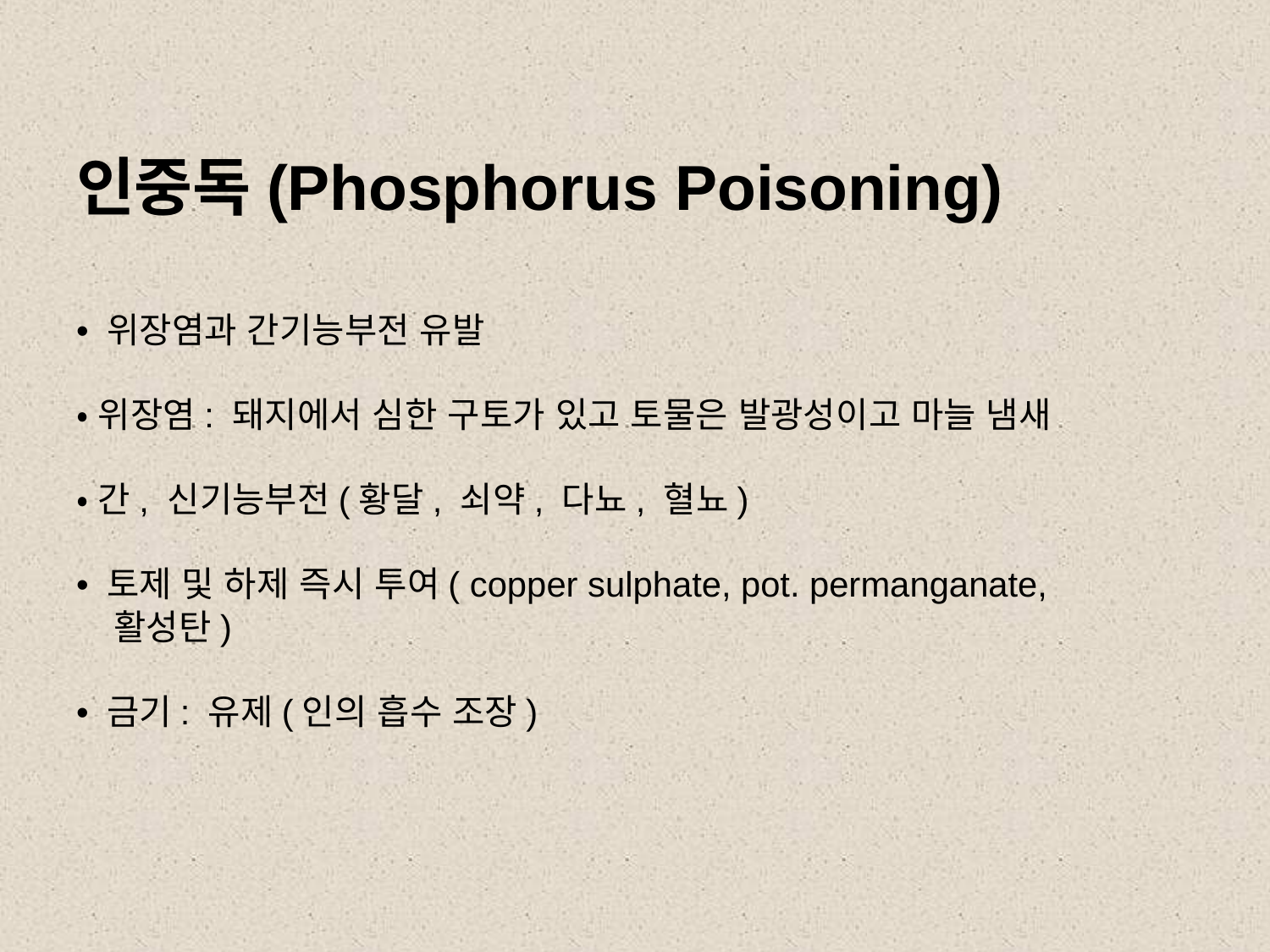

# 인중독(Phosphorus Poisoning) • 위장염과 간기능부전 유발 • 위장염: 돼지에서 심한 구토가 있고 토물은 발광성이고 마늘 냄새 • 간, 신기능부전(황달, 쇠약, 다뇨, 혈뇨) • 토제 및 하제 즉시 투여( copper sulphate, pot. permanganate, 활성탄) • 금기: 유제(인의 흡수 조장)